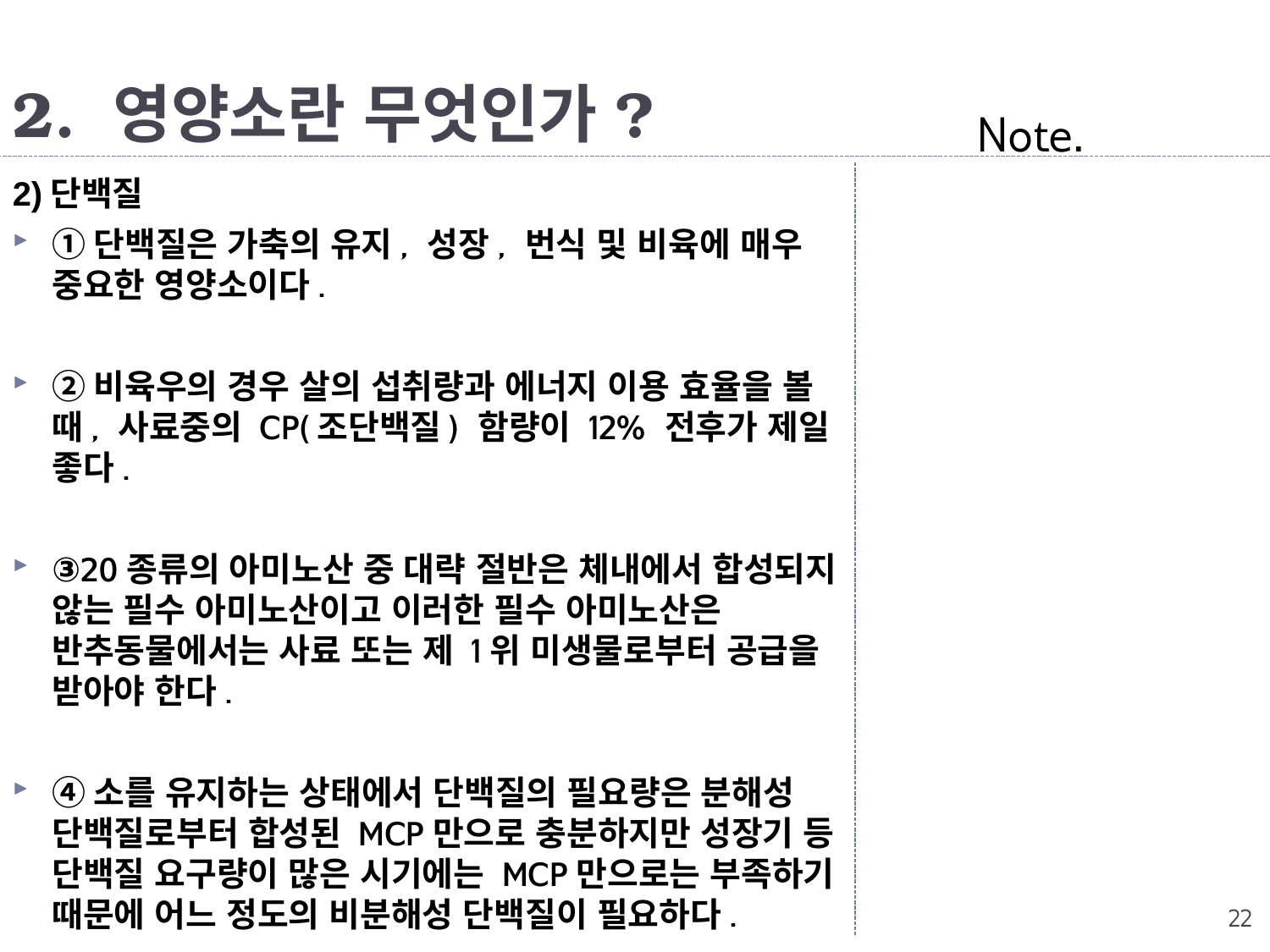

# 2. 영양소란 무엇인가?
Note.

2)단백질
①단백질은 가축의 유지, 성장, 번식 및 비육에 매우 중요한 영양소이다.

②비육우의 경우 살의 섭취량과 에너지 이용 효율을 볼 때, 사료중의 CP(조단백질) 함량이 12% 전후가 제일 좋다.

③20종류의 아미노산 중 대략 절반은 체내에서 합성되지 않는 필수 아미노산이고 이러한 필수 아미노산은 반추동물에서는 사료 또는 제 1위 미생물로부터 공급을 받아야 한다.

④소를 유지하는 상태에서 단백질의 필요량은 분해성 단백질로부터 합성된 MCP만으로 충분하지만 성장기 등 단백질 요구량이 많은 시기에는 MCP만으로는 부족하기 때문에 어느 정도의 비분해성 단백질이 필요하다.

22